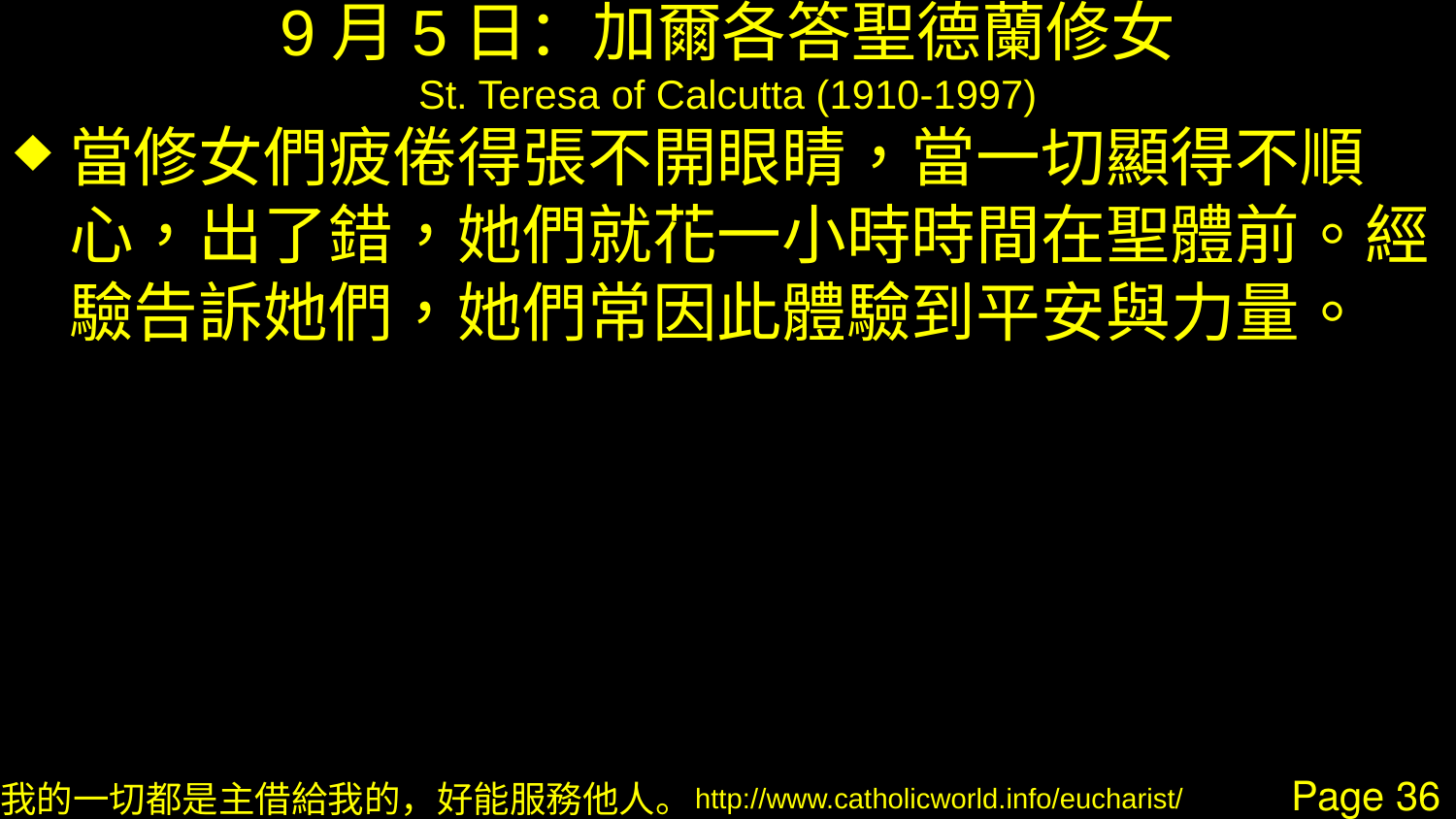

# 9月5日：加爾各答聖德蘭修女 St. Teresa of Calcutta (1910-1997)
當修女們疲倦得張不開眼睛，當一切顯得不順心，出了錯，她們就花一小時時間在聖體前。經驗告訴她們，她們常因此體驗到平安與力量。